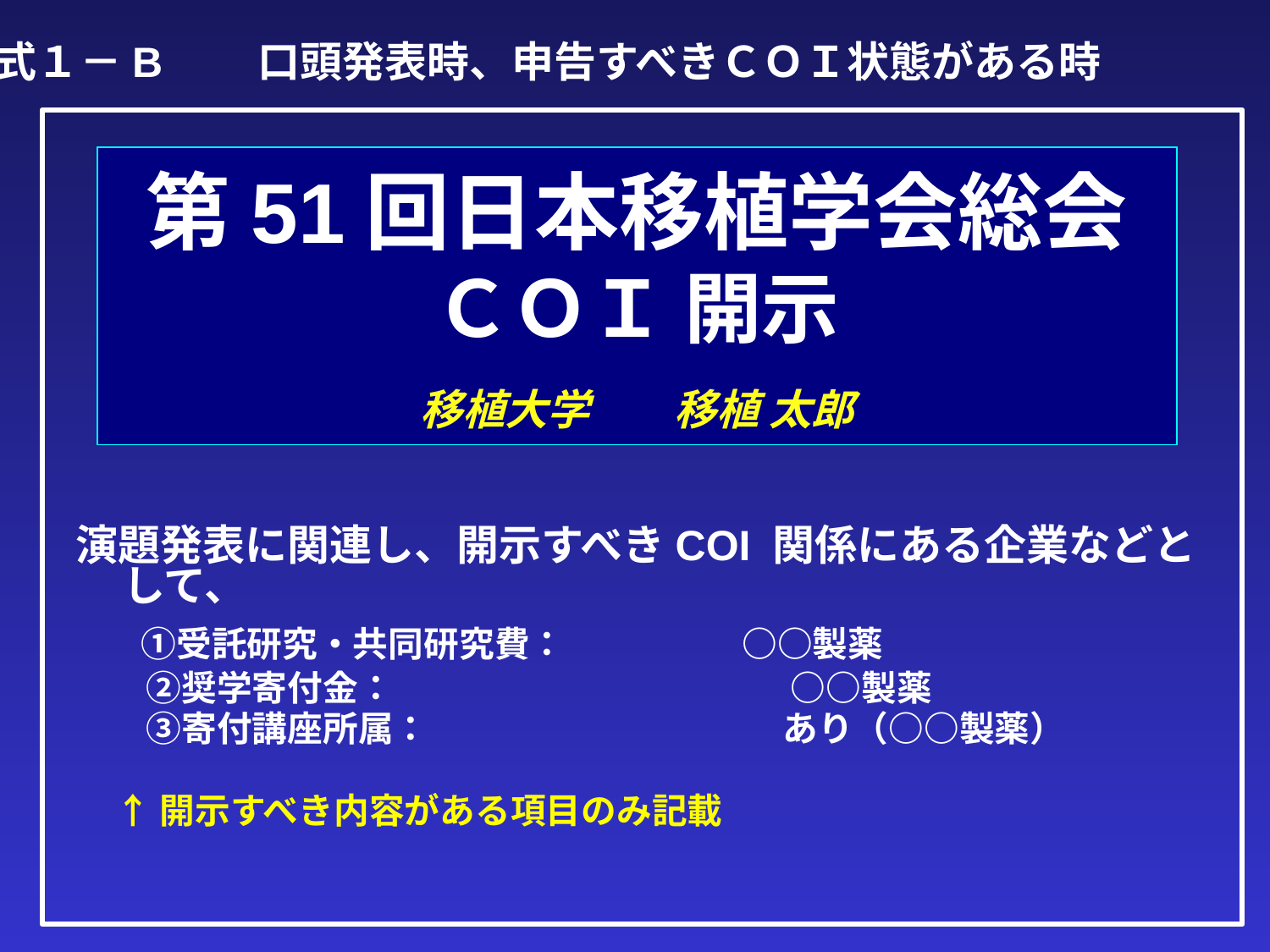

様式１－B　　口頭発表時、申告すべきＣＯＩ状態がある時

# 第51回日本移植学会総会 ＣＯＩ 開示 　 移植大学　　移植 太郎
演題発表に関連し、開示すべきCOI 関係にある企業などとして、
　  ①受託研究・共同研究費：　　　　　○○製薬
　　②奨学寄付金：　 　　　　　　　　　　○○製薬
　　③寄付講座所属：　　　　　　　　　　あり（○○製薬）

     ↑開示すべき内容がある項目のみ記載